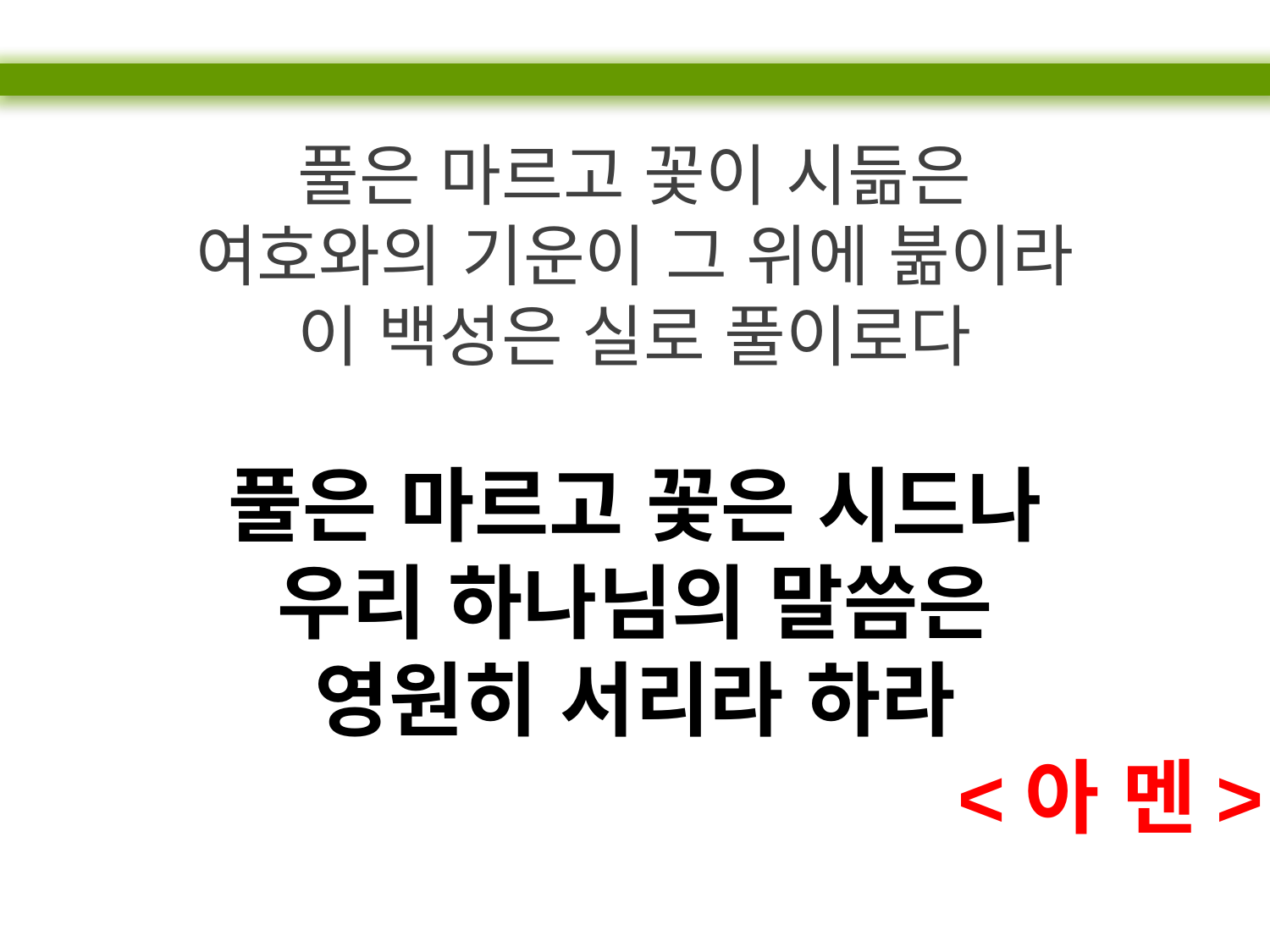

풀은 마르고 꽃이 시듦은
여호와의 기운이 그 위에 붊이라
이 백성은 실로 풀이로다
풀은 마르고 꽃은 시드나
우리 하나님의 말씀은
영원히 서리라 하라
<아 멘>